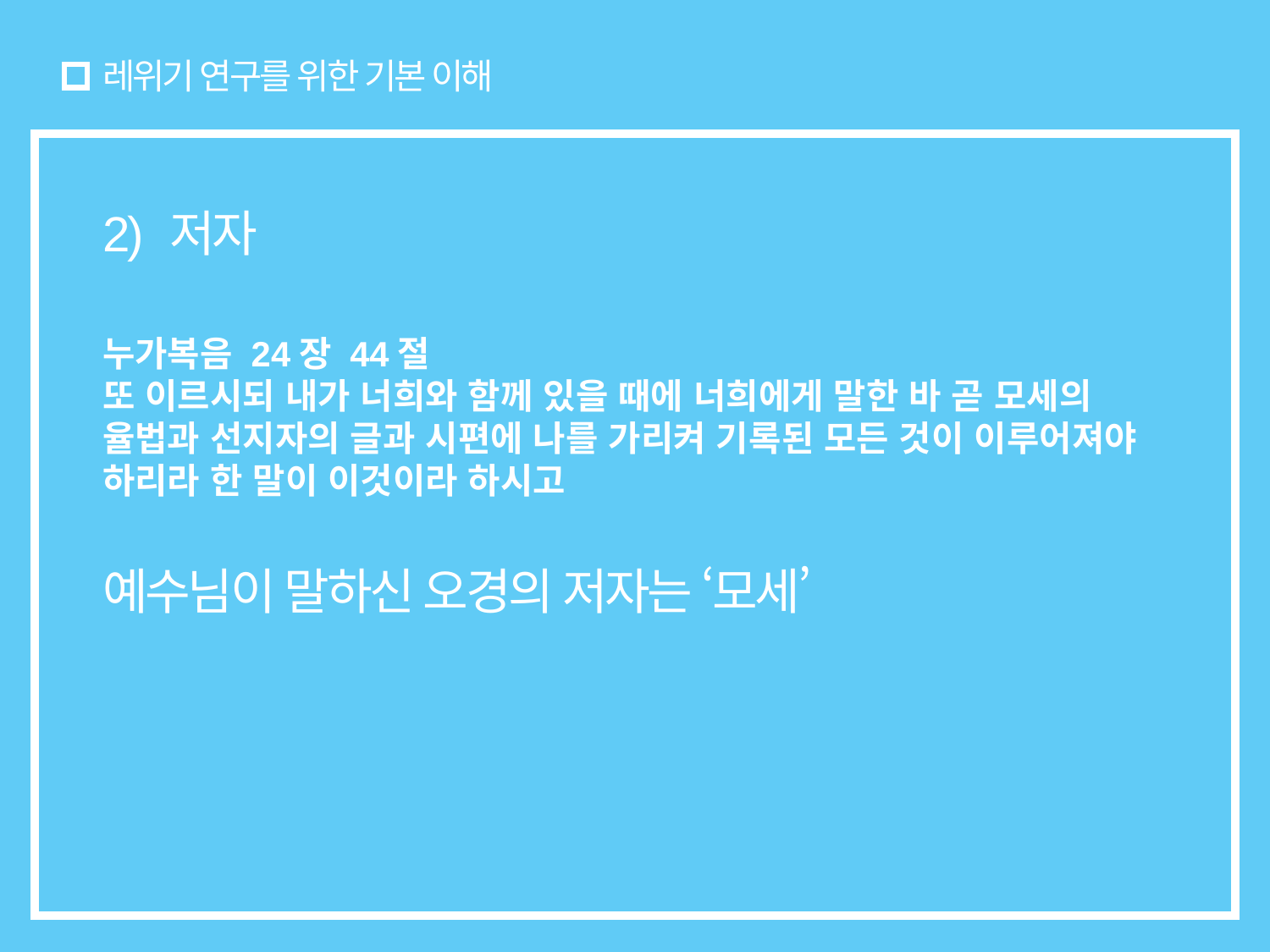

# 레위기 연구를 위한 기본 이해

2) 저자
누가복음 24장 44절
또 이르시되 내가 너희와 함께 있을 때에 너희에게 말한 바 곧 모세의 율법과 선지자의 글과 시편에 나를 가리켜 기록된 모든 것이 이루어져야 하리라 한 말이 이것이라 하시고

예수님이 말하신 오경의 저자는 ‘모세’